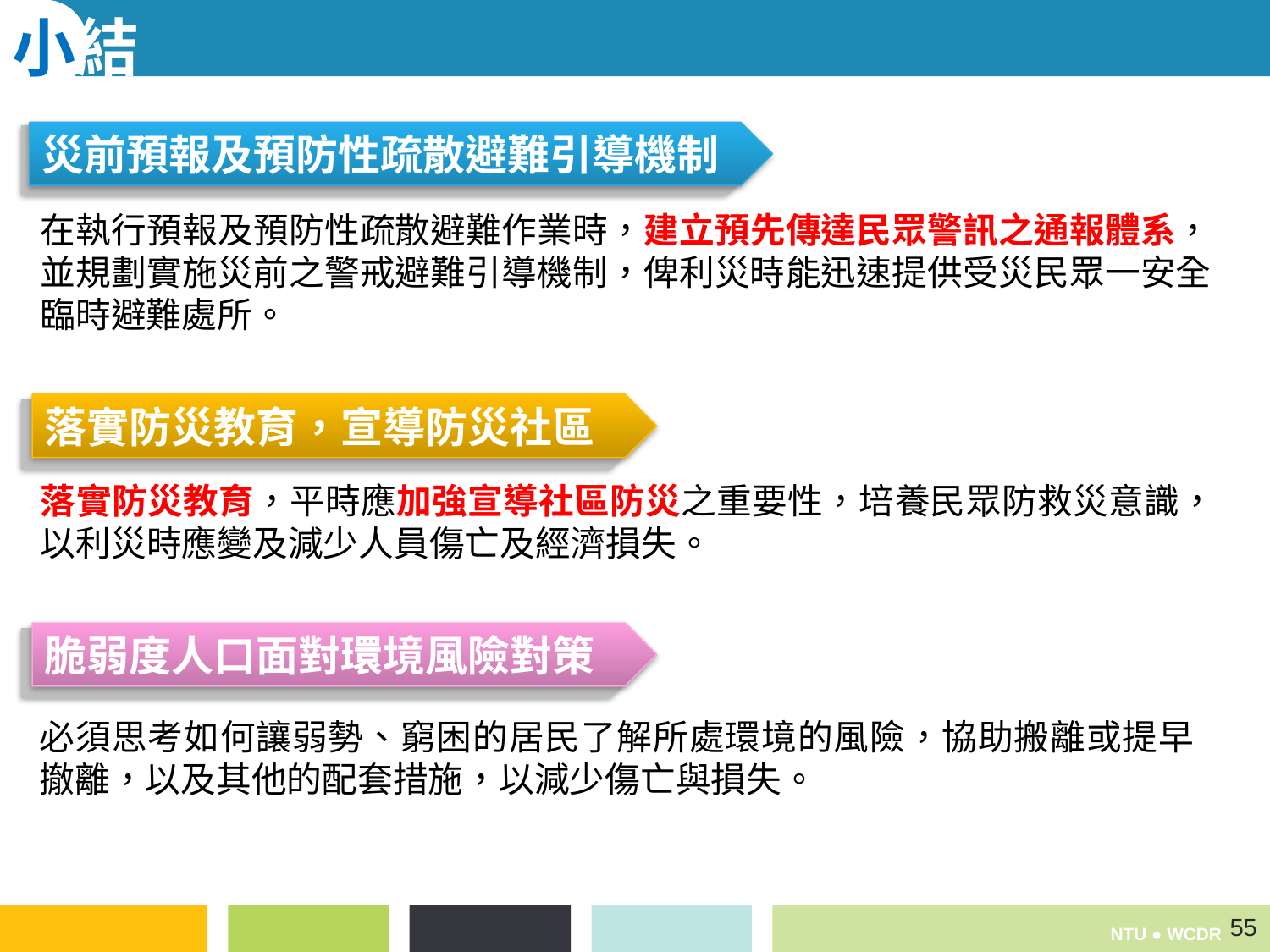

小結
災前預報及預防性疏散避難引導機制

在執行預報及預防性疏散避難作業時，建立預先傳達民眾警訊之通報體系，並規劃實施災前之警戒避難引導機制，俾利災時能迅速提供受災民眾一安全臨時避難處所。
落實防災教育，宣導防災社區

落實防災教育，平時應加強宣導社區防災之重要性，培養民眾防救災意識，以利災時應變及減少人員傷亡及經濟損失。
脆弱度人口面對環境風險對策

必須思考如何讓弱勢、窮困的居民了解所處環境的風險，協助搬離或提早撤離，以及其他的配套措施，以減少傷亡與損失。
55